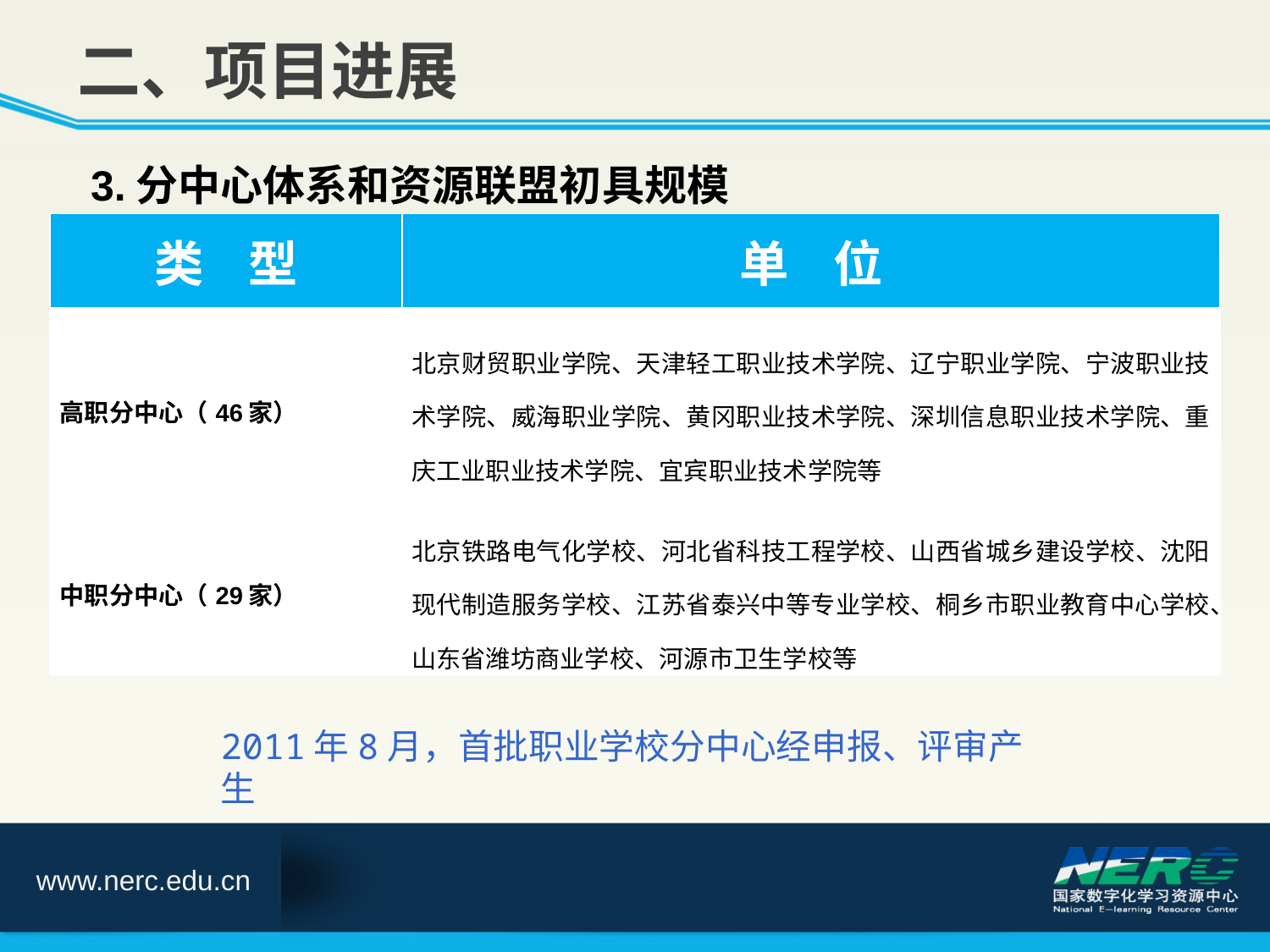

二、项目进展
3.分中心体系和资源联盟初具规模
| 类 型 | 单 位 |
| --- | --- |
| 高职分中心（46家） | 北京财贸职业学院、天津轻工职业技术学院、辽宁职业学院、宁波职业技术学院、威海职业学院、黄冈职业技术学院、深圳信息职业技术学院、重庆工业职业技术学院、宜宾职业技术学院等 |
| 中职分中心（29家） | 北京铁路电气化学校、河北省科技工程学校、山西省城乡建设学校、沈阳现代制造服务学校、江苏省泰兴中等专业学校、桐乡市职业教育中心学校、山东省潍坊商业学校、河源市卫生学校等 |
2011年8月，首批职业学校分中心经申报、评审产生